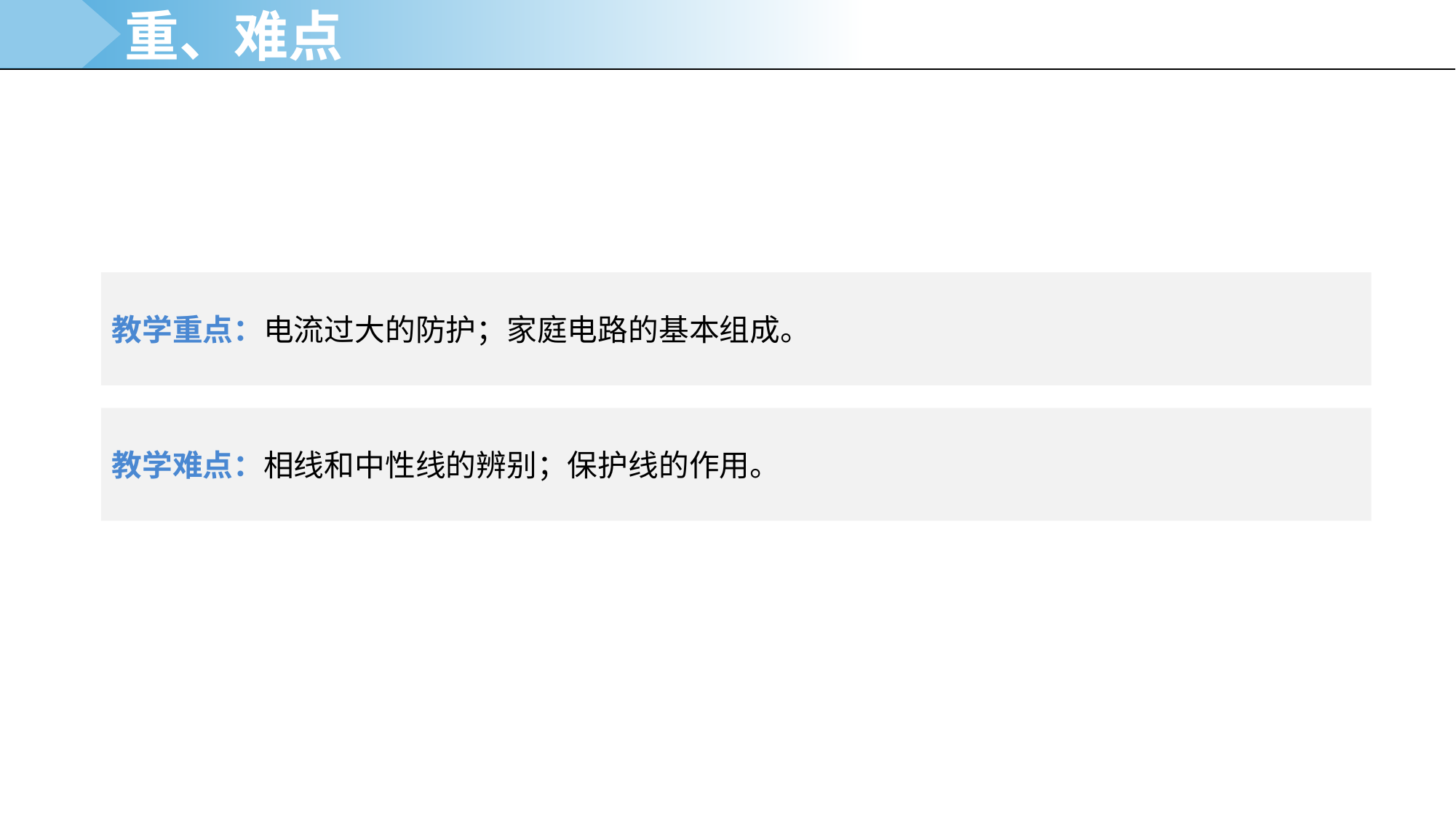

重、难点

教学重点：电流过大的防护；家庭电路的基本组成。
教学难点：相线和中性线的辨别；保护线的作用。